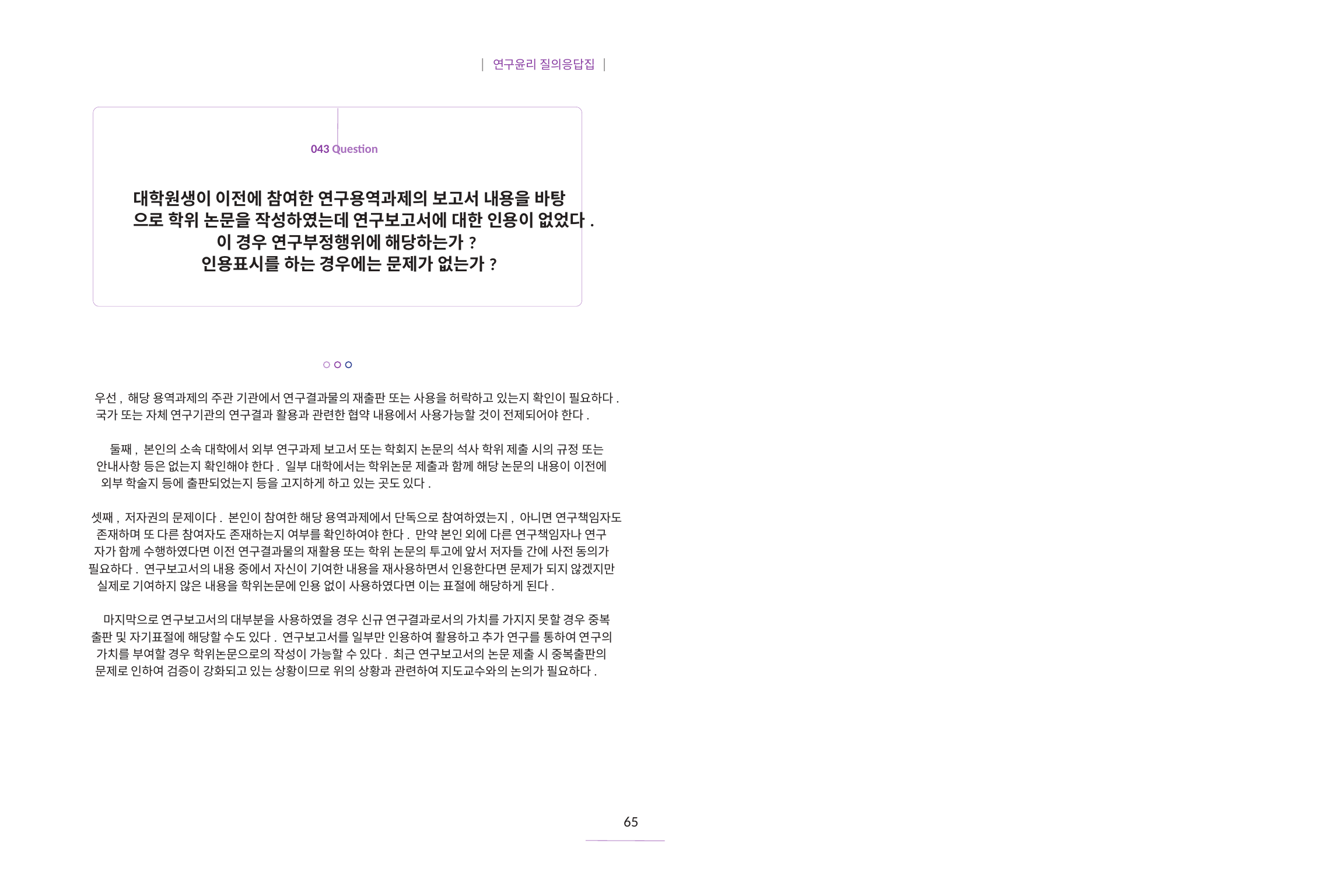

| 연구윤리 질의응답집 |

043 Question

대학원생이 이전에 참여한 연구용역과제의 보고서 내용을 바탕
으로 학위 논문을 작성하였는데 연구보고서에 대한 인용이 없었다.
이 경우 연구부정행위에 해당하는가?
인용표시를 하는 경우에는 문제가 없는가?

우선, 해당 용역과제의 주관 기관에서 연구결과물의 재출판 또는 사용을 허락하고 있는지 확인이 필요하다.
국가 또는 자체 연구기관의 연구결과 활용과 관련한 협약 내용에서 사용가능할 것이 전제되어야 한다.
둘째, 본인의 소속 대학에서 외부 연구과제 보고서 또는 학회지 논문의 석사 학위 제출 시의 규정 또는
안내사항 등은 없는지 확인해야 한다. 일부 대학에서는 학위논문 제출과 함께 해당 논문의 내용이 이전에
외부 학술지 등에 출판되었는지 등을 고지하게 하고 있는 곳도 있다.
셋째, 저자권의 문제이다. 본인이 참여한 해당 용역과제에서 단독으로 참여하였는지, 아니면 연구책임자도
존재하며 또 다른 참여자도 존재하는지 여부를 확인하여야 한다. 만약 본인 외에 다른 연구책임자나 연구
자가 함께 수행하였다면 이전 연구결과물의 재활용 또는 학위 논문의 투고에 앞서 저자들 간에 사전 동의가
필요하다. 연구보고서의 내용 중에서 자신이 기여한 내용을 재사용하면서 인용한다면 문제가 되지 않겠지만
실제로 기여하지 않은 내용을 학위논문에 인용 없이 사용하였다면 이는 표절에 해당하게 된다.
마지막으로 연구보고서의 대부분을 사용하였을 경우 신규 연구결과로서의 가치를 가지지 못할 경우 중복
출판 및 자기표절에 해당할 수도 있다. 연구보고서를 일부만 인용하여 활용하고 추가 연구를 통하여 연구의
가치를 부여할 경우 학위논문으로의 작성이 가능할 수 있다. 최근 연구보고서의 논문 제출 시 중복출판의
문제로 인하여 검증이 강화되고 있는 상황이므로 위의 상황과 관련하여 지도교수와의 논의가 필요하다.
65